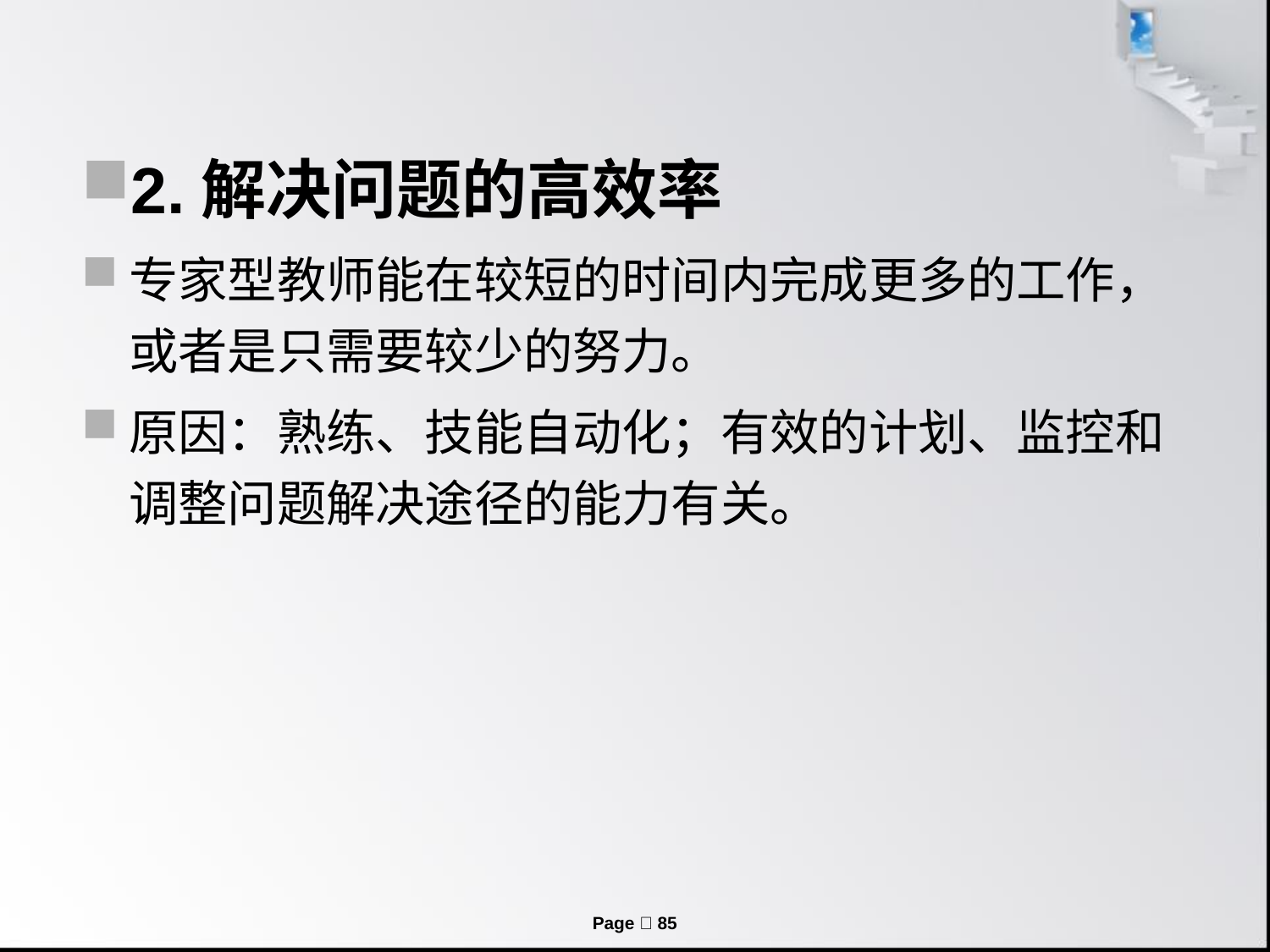

2.解决问题的高效率
专家型教师能在较短的时间内完成更多的工作，或者是只需要较少的努力。
原因：熟练、技能自动化；有效的计划、监控和调整问题解决途径的能力有关。